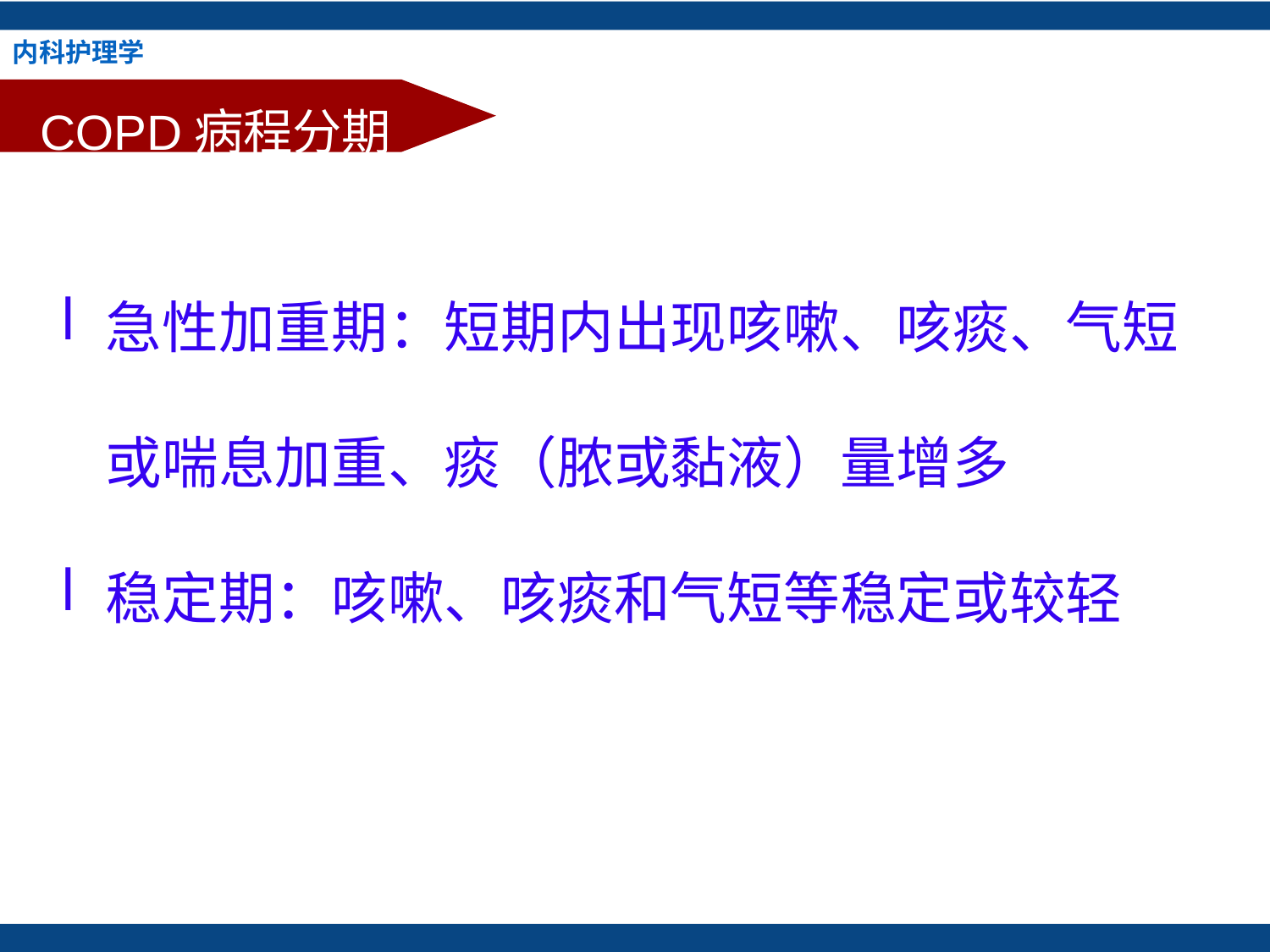

COPD病程分期
急性加重期：短期内出现咳嗽、咳痰、气短或喘息加重、痰（脓或黏液）量增多
稳定期：咳嗽、咳痰和气短等稳定或较轻